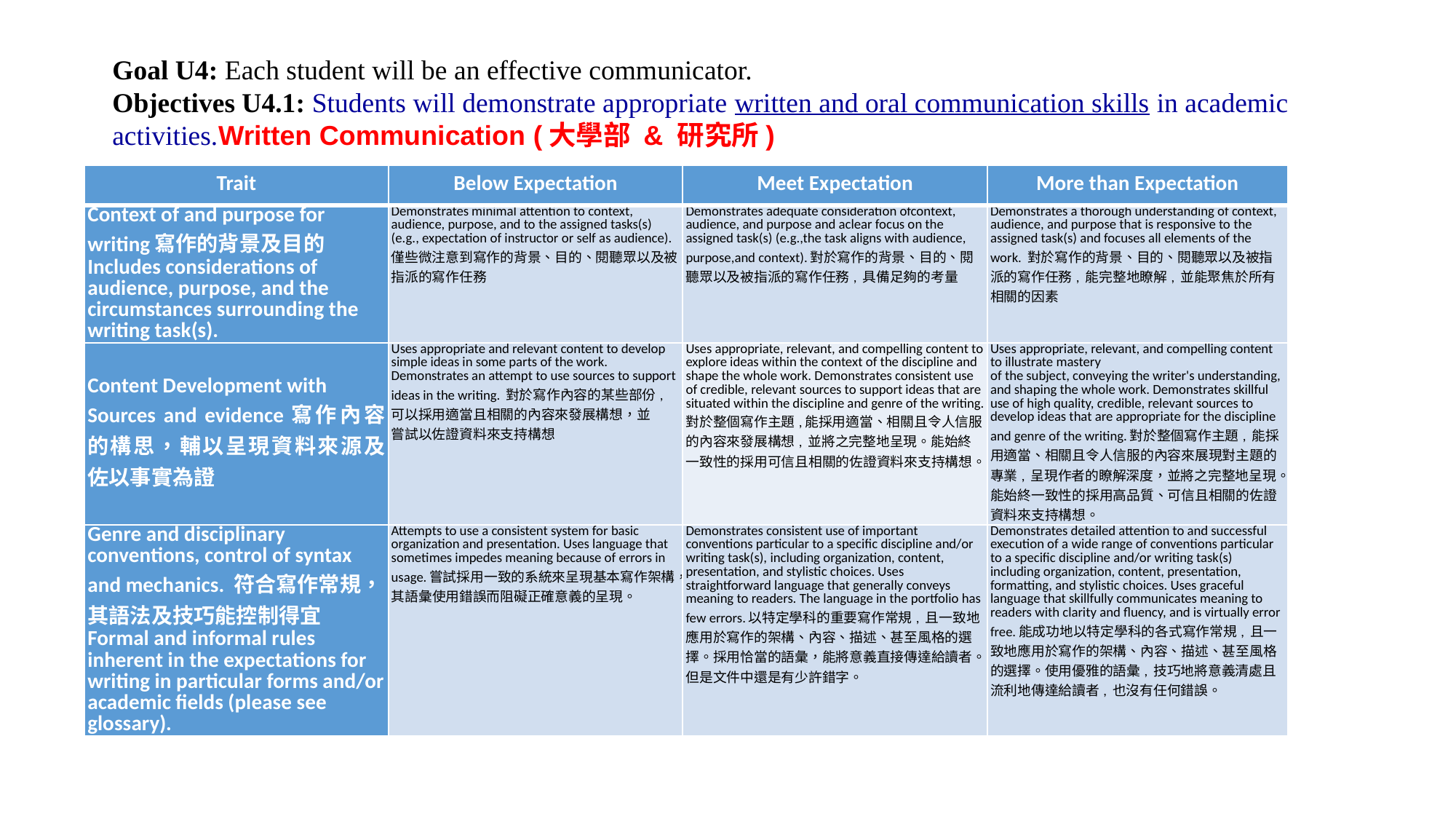

# Goal U4: Each student will be an effective communicator. Objectives U4.1: Students will demonstrate appropriate written and oral communication skills in academic activities.Written Communication (大學部 & 研究所)
| Trait | Below Expectation | Meet Expectation | More than Expectation |
| --- | --- | --- | --- |
| Context of and purpose for writing寫作的背景及目的 Includes considerations of audience, purpose, and the circumstances surrounding the writing task(s). | Demonstrates minimal attention to context, audience, purpose, and to the assigned tasks(s) (e.g., expectation of instructor or self as audience).僅些微注意到寫作的背景、目的、閱聽眾以及被指派的寫作任務 | Demonstrates adequate consideration ofcontext, audience, and purpose and aclear focus on the assigned task(s) (e.g.,the task aligns with audience, purpose,and context).對於寫作的背景、目的、閱聽眾以及被指派的寫作任務, 具備足夠的考量 | Demonstrates a thorough understanding of context, audience, and purpose that is responsive to the assigned task(s) and focuses all elements of the work. 對於寫作的背景、目的、閱聽眾以及被指派的寫作任務, 能完整地瞭解, 並能聚焦於所有相關的因素 |
| Content Development with Sources and evidence寫作內容的構思，輔以呈現資料來源及佐以事實為證 | Uses appropriate and relevant content to develop simple ideas in some parts of the work. Demonstrates an attempt to use sources to support ideas in the writing. 對於寫作內容的某些部份, 可以採用適當且相關的內容來發展構想，並 嘗試以佐證資料來支持構想 | Uses appropriate, relevant, and compelling content to explore ideas within the context of the discipline and shape the whole work. Demonstrates consistent use of credible, relevant sources to support ideas that are situated within the discipline and genre of the writing. 對於整個寫作主題,能採用適當、相關且令人信服的內容來發展構想, 並將之完整地呈現。能始終一致性的採用可信且相關的佐證資料來支持構想。 | Uses appropriate, relevant, and compelling content to illustrate mastery of the subject, conveying the writer's understanding, and shaping the whole work. Demonstrates skillful use of high quality, credible, relevant sources to develop ideas that are appropriate for the discipline and genre of the writing.對於整個寫作主題, 能採用適當、相關且令人信服的內容來展現對主題的專業, 呈現作者的瞭解深度，並將之完整地呈現。能始終一致性的採用高品質、可信且相關的佐證資料來支持構想。 |
| Genre and disciplinary conventions, control of syntax and mechanics. 符合寫作常規，其語法及技巧能控制得宜 Formal and informal rules inherent in the expectations for writing in particular forms and/or academic fields (please see glossary). | Attempts to use a consistent system for basic organization and presentation. Uses language that sometimes impedes meaning because of errors in usage.嘗試採用一致的系統來呈現基本寫作架構，其語彙使用錯誤而阻礙正確意義的呈現。 | Demonstrates consistent use of important conventions particular to a specific discipline and/or writing task(s), including organization, content, presentation, and stylistic choices. Uses straightforward language that generally conveys meaning to readers. The language in the portfolio has few errors.以特定學科的重要寫作常規, 且一致地應用於寫作的架構、內容、描述、甚至風格的選擇。採用恰當的語彙，能將意義直接傳達給讀者。但是文件中還是有少許錯字。 | Demonstrates detailed attention to and successful execution of a wide range of conventions particular to a specific discipline and/or writing task(s) including organization, content, presentation, formatting, and stylistic choices. Uses graceful language that skillfully communicates meaning to readers with clarity and fluency, and is virtually error free.能成功地以特定學科的各式寫作常規, 且一致地應用於寫作的架構、內容、描述、甚至風格的選擇。使用優雅的語彙, 技巧地將意義清處且流利地傳達給讀者, 也沒有任何錯誤。 |